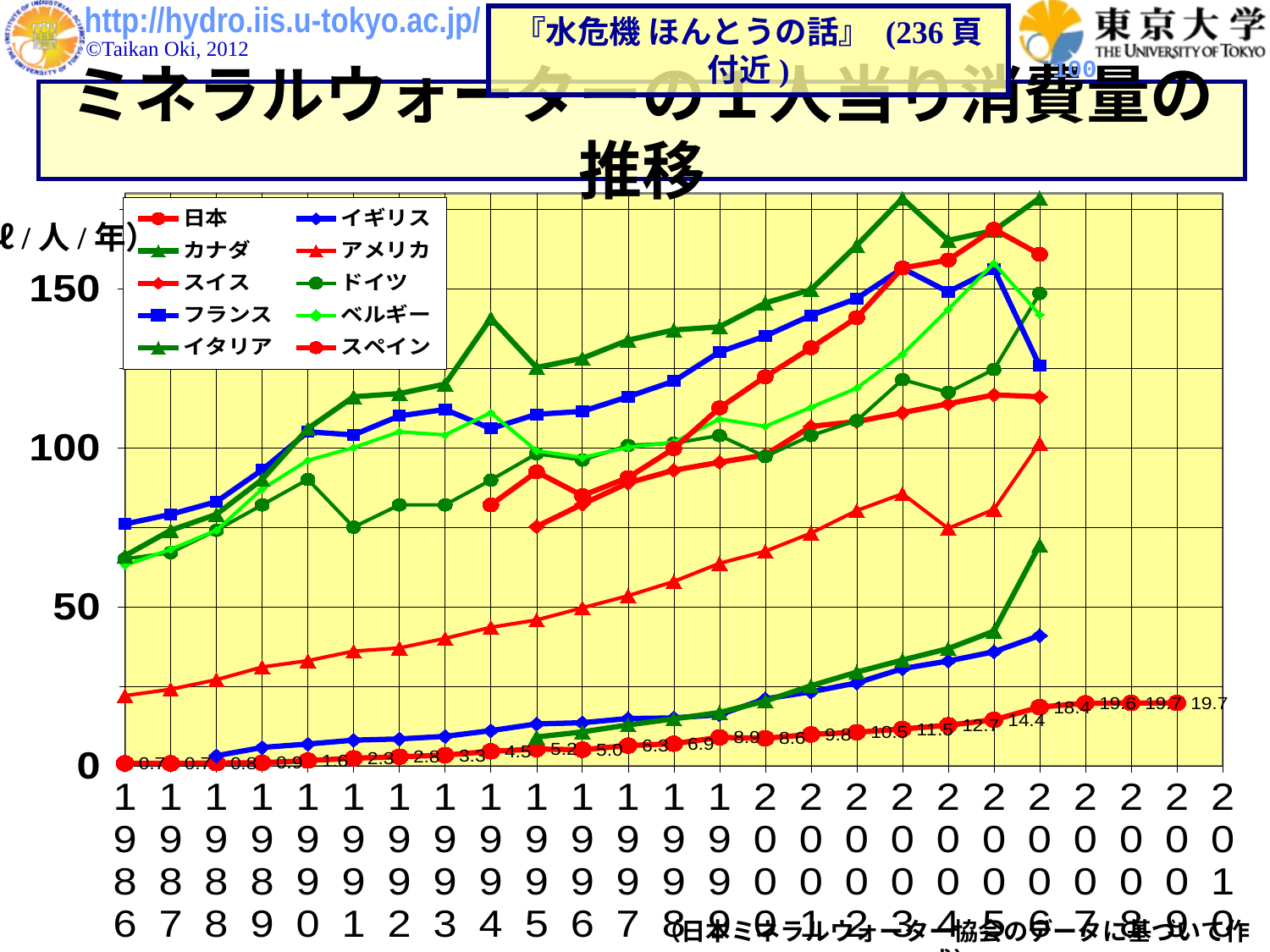

『水危機 ほんとうの話』 (236頁付近)
100
ミネラルウォーターの１人当り消費量の推移

[unsupported chart]

（ℓ/人/年）
（日本ミネラルウォーター協会のデータに基づいて作成）